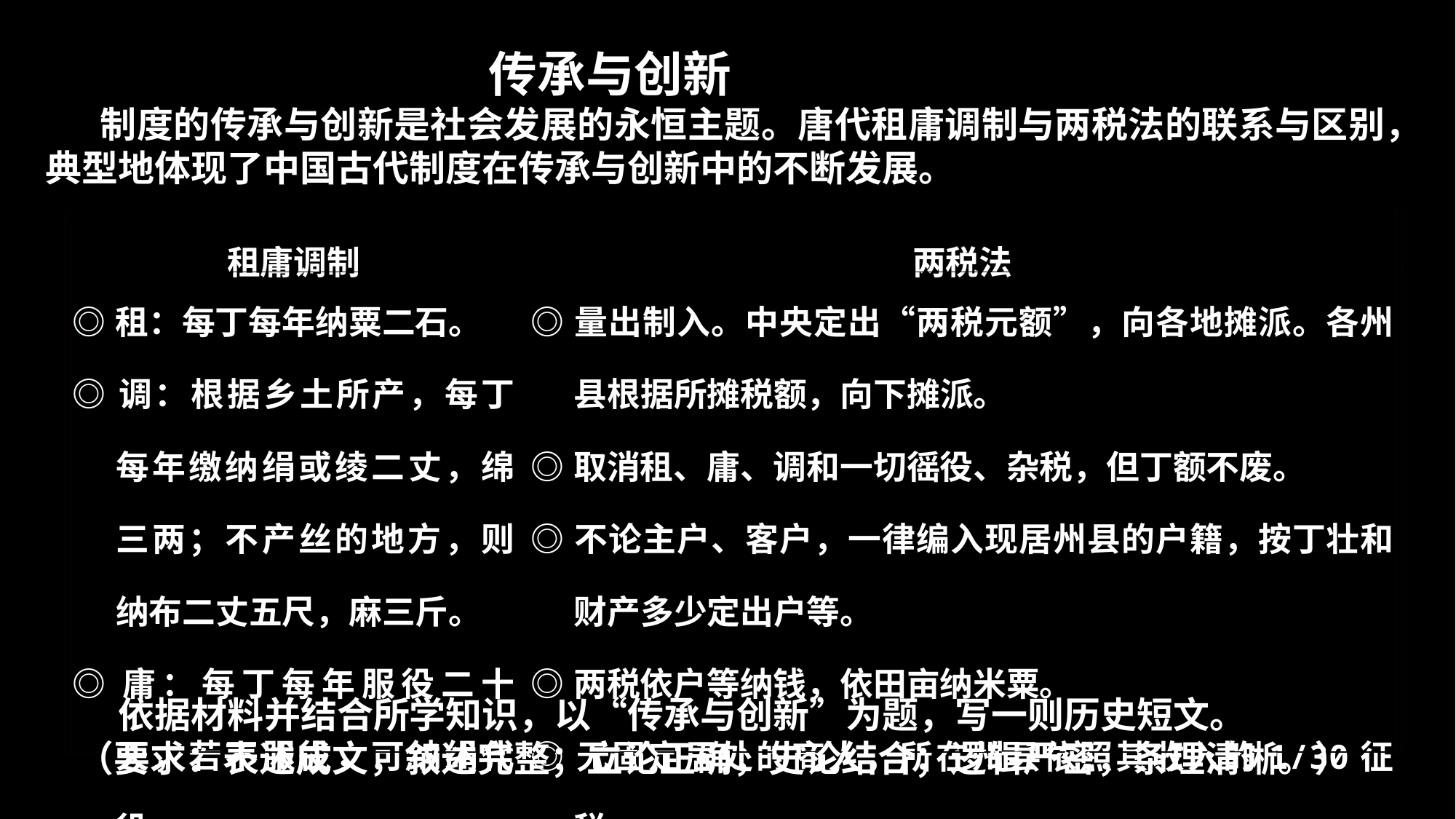

传承与创新
      制度的传承与创新是社会发展的永恒主题。唐代租庸调制与两税法的联系与区别，典型地体现了中国古代制度在传承与创新中的不断发展。
| 租庸调制 | 两税法 |
| --- | --- |
| ◎租：每丁每年纳粟二石。 ◎调：根据乡土所产，每丁每年缴纳绢或绫二丈，绵三两；不产丝的地方，则纳布二丈五尺，麻三斤。 ◎庸：每丁每年服役二十天，若不服役，可纳绢代役。 | ◎量出制入。中央定出“两税元额”，向各地摊派。各州县根据所摊税额，向下摊派。 ◎取消租、庸、调和一切徭役、杂税，但丁额不废。 ◎不论主户、客户，一律编入现居州县的户籍，按丁壮和财产多少定出户等。 ◎两税依户等纳钱，依田亩纳米粟。 ◎无固定居处的商人，所在州县依照其收入的1/30征税。 |

    依据材料并结合所学知识，以“传承与创新”为题，写一则历史短文。
（要求：表述成文，叙述完整；立论正确，史论结合；逻辑严密，条理清晰。）